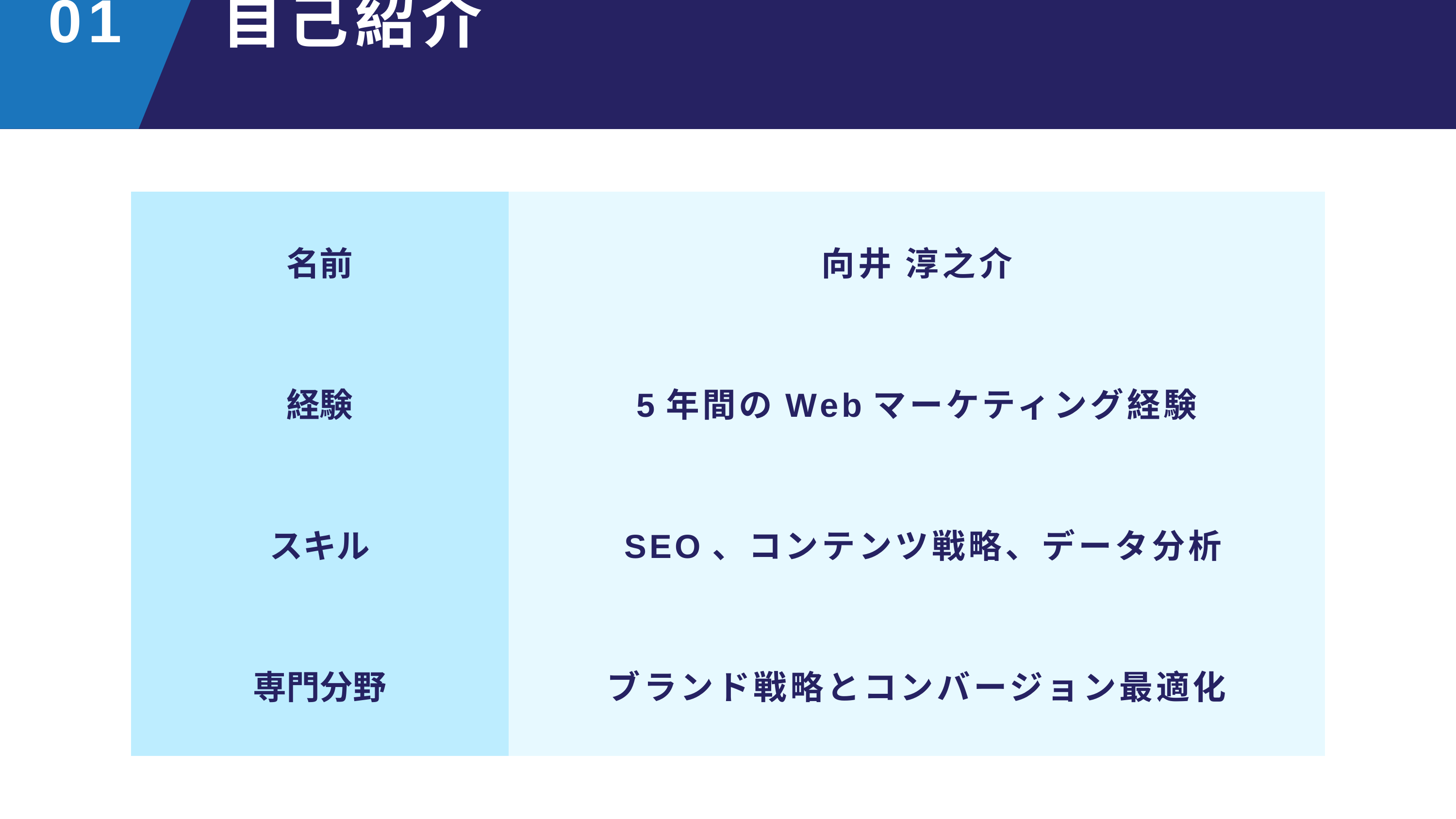

01
自己紹介
| 名前 | 向井 淳之介 |
| --- | --- |
| 経験 | 5年間のWebマーケティング経験 |
| スキル | SEO、コンテンツ戦略、データ分析 |
| 専門分野 | ブランド戦略とコンバージョン最適化 |